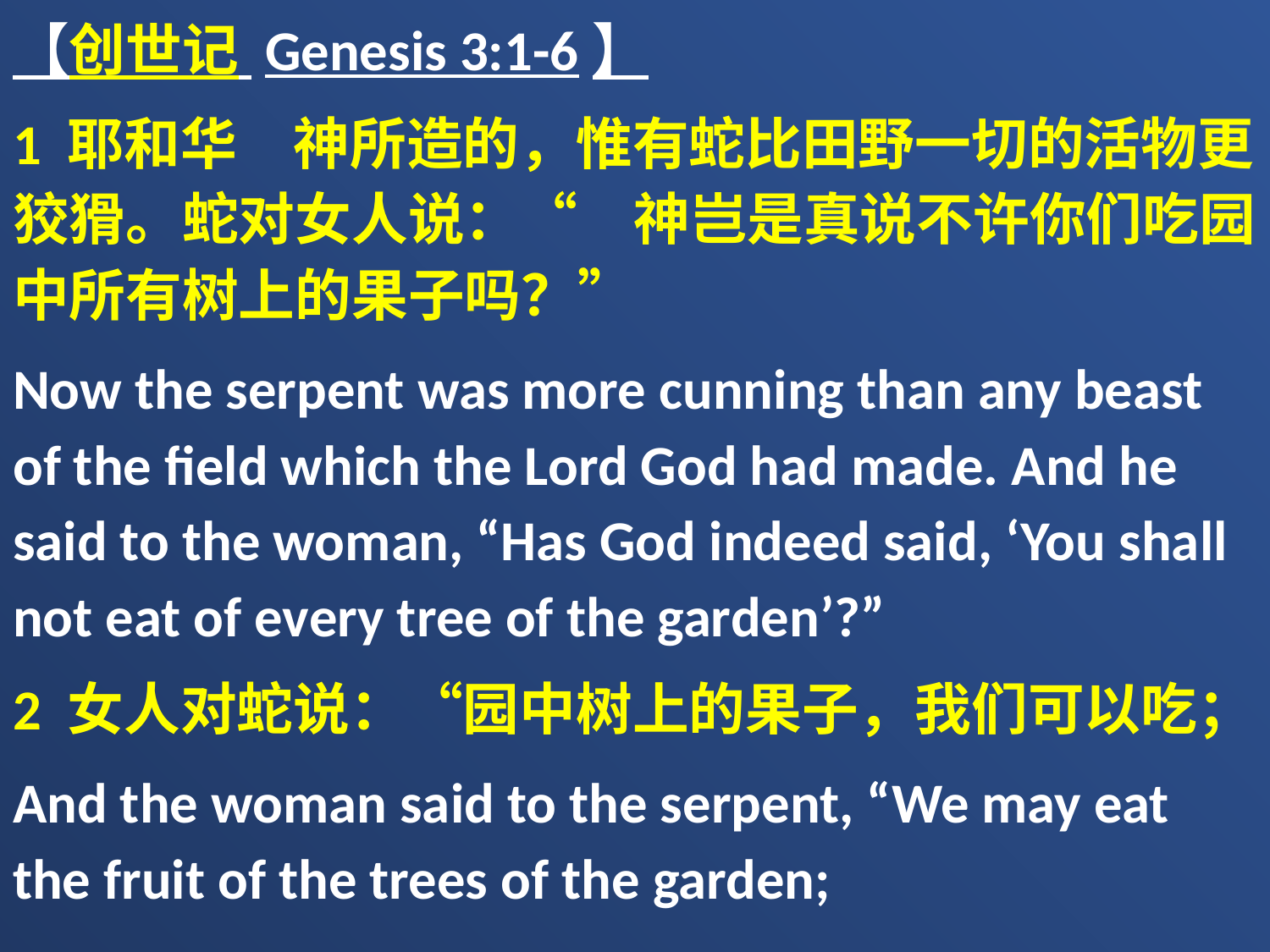

【创世记 Genesis 3:1-6】
1 耶和华　神所造的，惟有蛇比田野一切的活物更狡猾。蛇对女人说：“　神岂是真说不许你们吃园中所有树上的果子吗？”
Now the serpent was more cunning than any beast of the field which the Lord God had made. And he said to the woman, “Has God indeed said, ‘You shall not eat of every tree of the garden’?”
2 女人对蛇说：“园中树上的果子，我们可以吃；
And the woman said to the serpent, “We may eat the fruit of the trees of the garden;